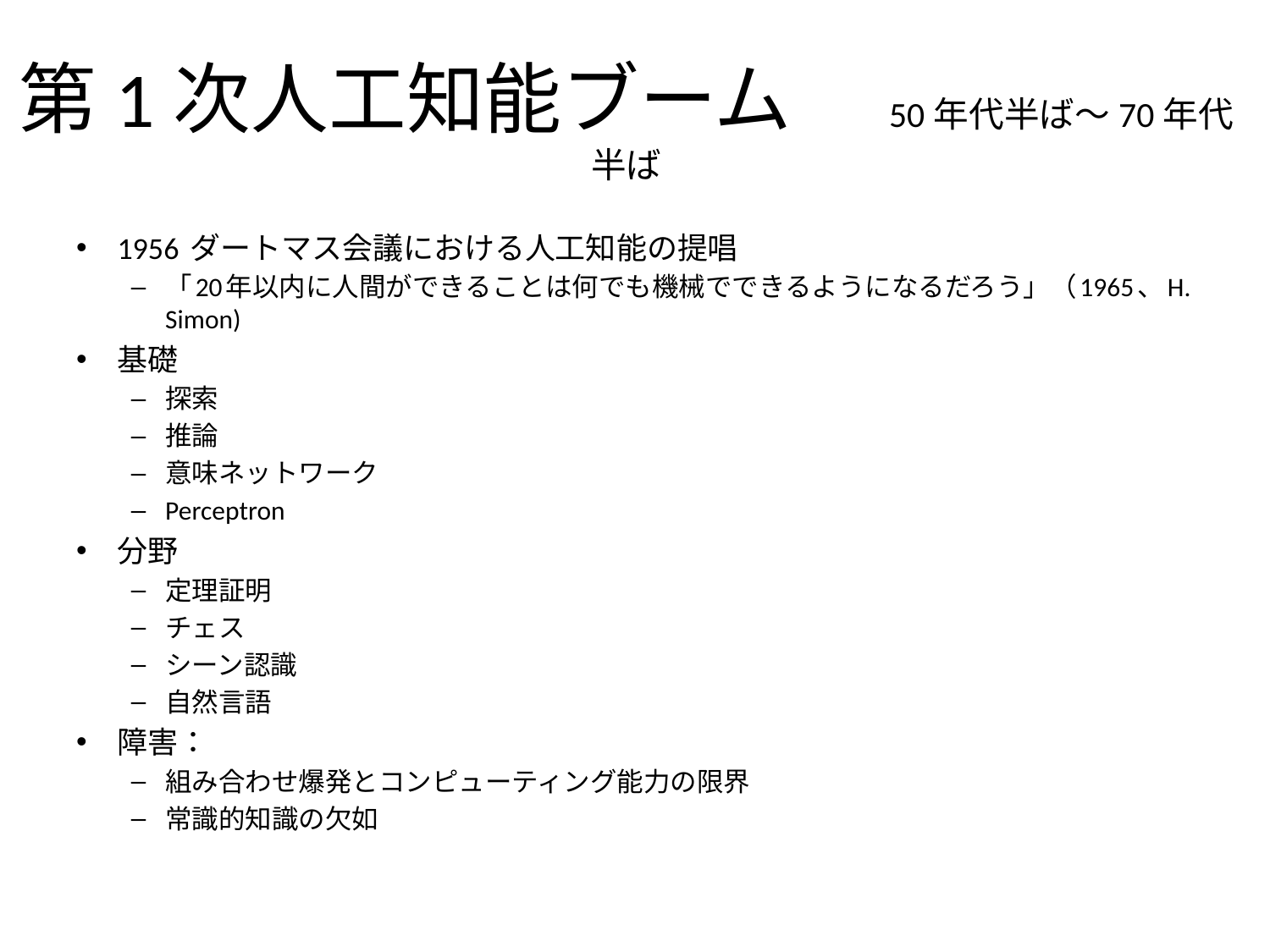

# 第1次人工知能ブーム　50年代半ば〜70年代半ば
1956 ダートマス会議における人工知能の提唱
「20年以内に人間ができることは何でも機械でできるようになるだろう」（1965、H. Simon)
基礎
探索
推論
意味ネットワーク
Perceptron
分野
定理証明
チェス
シーン認識
自然言語
障害：
組み合わせ爆発とコンピューティング能力の限界
常識的知識の欠如